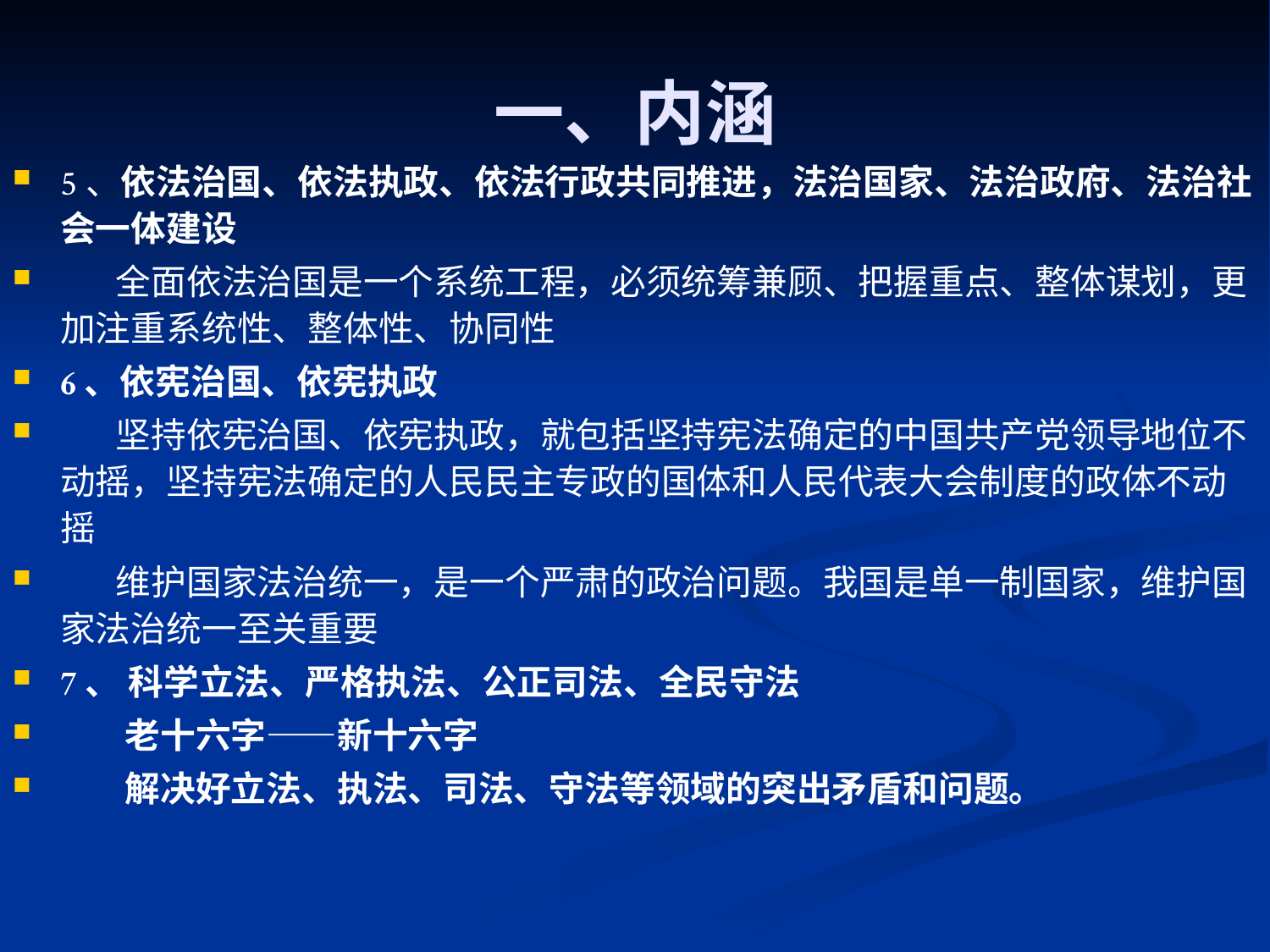

# 一、内涵
5、依法治国、依法执政、依法行政共同推进，法治国家、法治政府、法治社会一体建设
      全面依法治国是一个系统工程，必须统筹兼顾、把握重点、整体谋划，更加注重系统性、整体性、协同性
6、依宪治国、依宪执政
      坚持依宪治国、依宪执政，就包括坚持宪法确定的中国共产党领导地位不动摇，坚持宪法确定的人民民主专政的国体和人民代表大会制度的政体不动摇
      维护国家法治统一，是一个严肃的政治问题。我国是单一制国家，维护国家法治统一至关重要
7、 科学立法、严格执法、公正司法、全民守法
       老十六字——新十六字
       解决好立法、执法、司法、守法等领域的突出矛盾和问题。